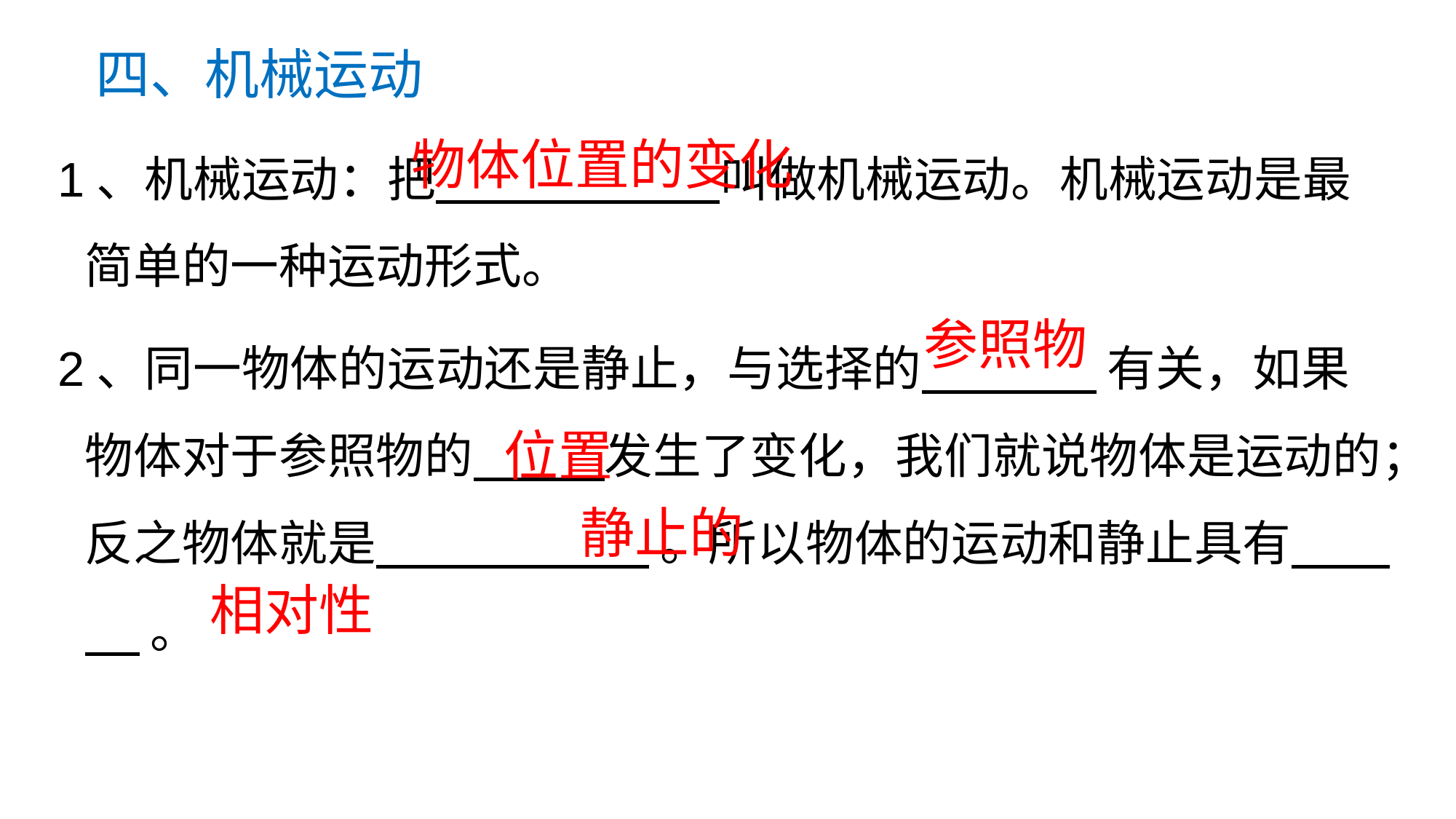

四、机械运动
1、机械运动：把                          叫做机械运动。机械运动是最简单的一种运动形式。
2、同一物体的运动还是静止，与选择的                 有关，如果物体对于参照物的            发生了变化，我们就说物体是运动的；反之物体就是                          。所以物体的运动和静止具有                。
物体位置的变化
参照物
位置
静止的
相对性